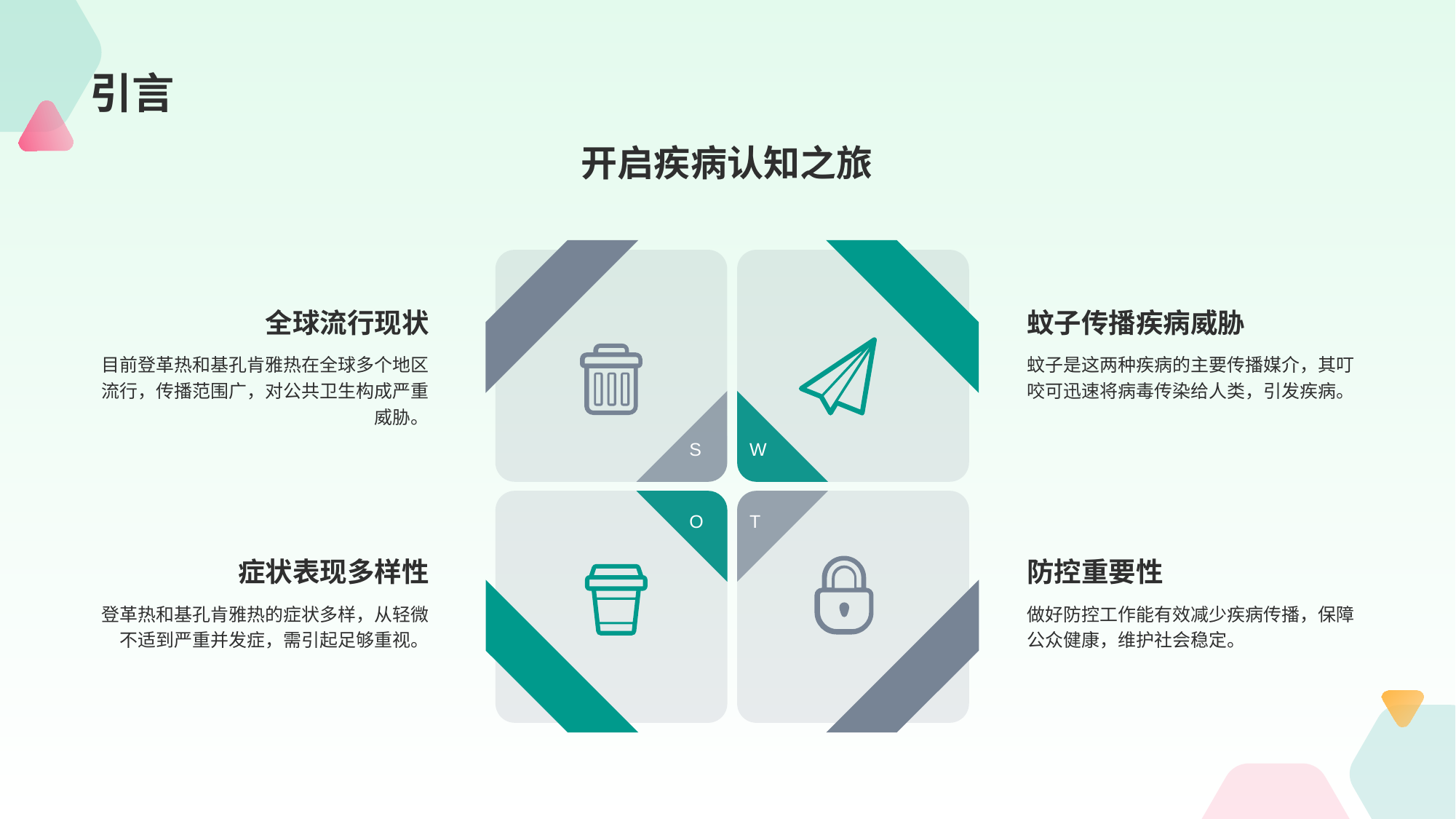

# 引言
开启疾病认知之旅

全球流行现状
目前登革热和基孔肯雅热在全球多个地区流行，传播范围广，对公共卫生构成严重威胁。

S

蚊子传播疾病威胁

蚊子是这两种疾病的主要传播媒介，其叮咬可迅速将病毒传染给人类，引发疾病。
W

O
症状表现多样性

登革热和基孔肯雅热的症状多样，从轻微不适到严重并发症，需引起足够重视。

T
防控重要性

做好防控工作能有效减少疾病传播，保障公众健康，维护社会稳定。